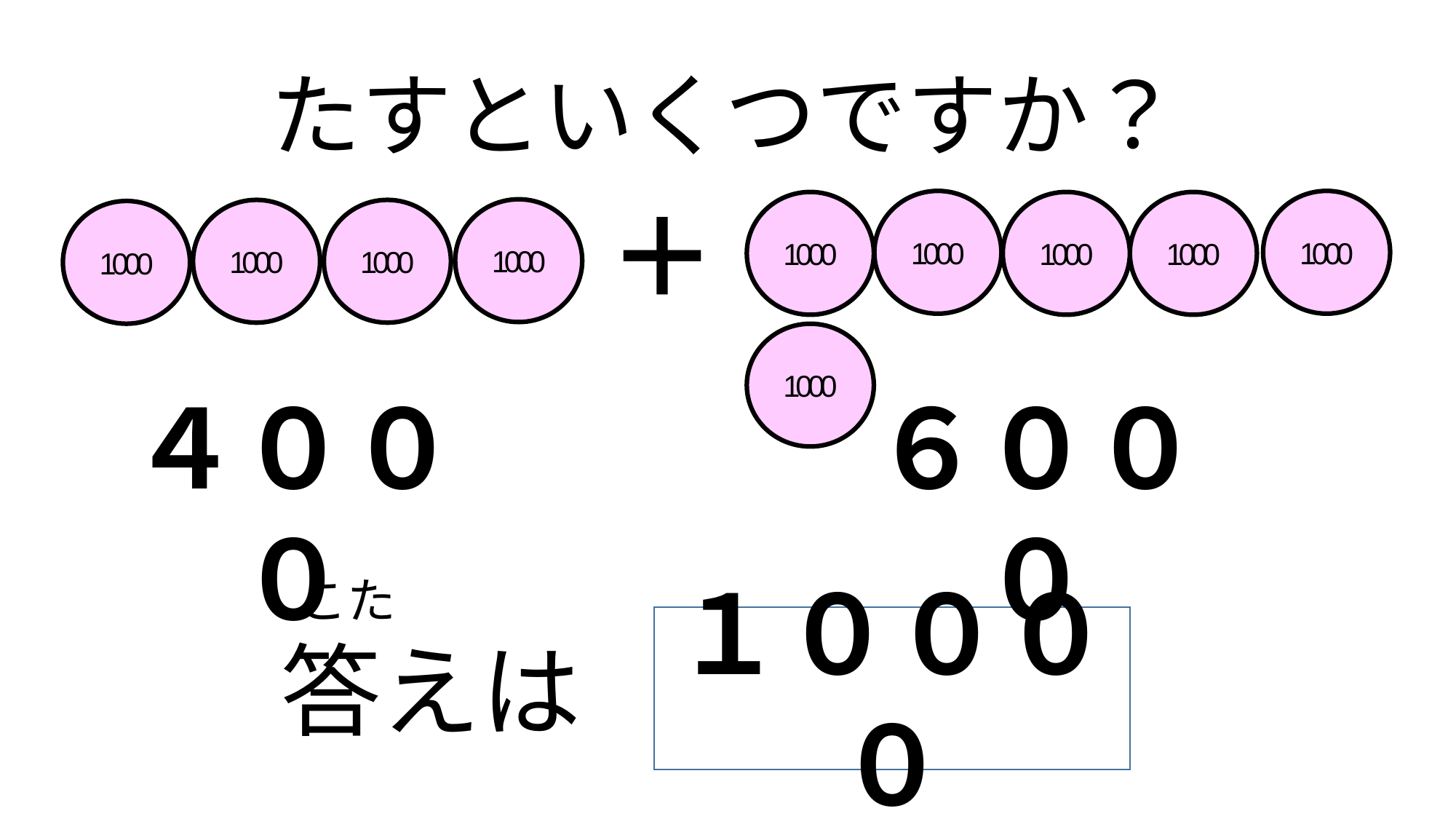

# たすといくつですか？
1000
1000
1000
1000
1000
1000
＋
1000
1000
1000
1000
４０００
６０００
こた

答えは
１００００